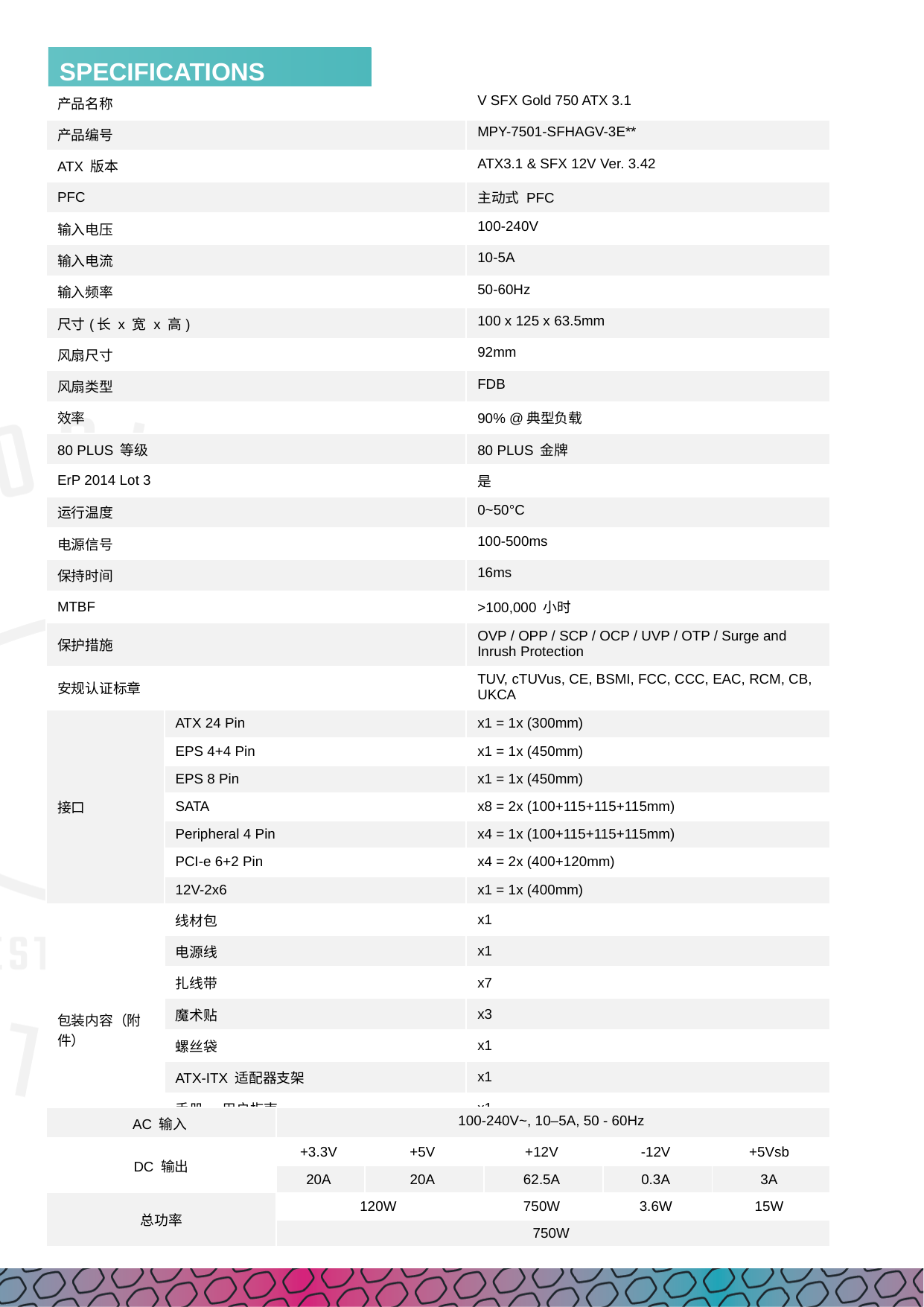

| 产品名称​ |  | V SFX Gold 750 ATX 3.1 |
| --- | --- | --- |
| 产品编号 |  | MPY-7501-SFHAGV-3E\*\* |
| ATX 版本​ |  | ATX3.1 & SFX 12V Ver. 3.42 |
| PFC​ |  | 主动式 PFC |
| 输入电压 |  | 100-240V |
| 输入电流 |  | 10-5A |
| 输入频率 |  | 50-60Hz |
| 尺寸(长 x 宽 x 高)​ |  | 100 x 125 x 63.5mm |
| 风扇尺寸 |  | 92mm |
| 风扇类型 |  | FDB |
| 效率 |  | 90% @典型负载 |
| 80 PLUS 等级 |  | 80 PLUS 金牌 |
| ErP 2014 Lot 3​ |  | 是 |
| 运行温度 |  | 0~50°C |
| 电源信号 |  | 100-500ms |
| 保持时间 |  | 16ms |
| MTBF​ |  | >100,000 小时 |
| 保护措施​ |  | OVP / OPP / SCP / OCP / UVP / OTP / Surge and Inrush Protection |
| 安规认证标章​ |  | TUV, cTUVus, CE, BSMI, FCC, CCC, EAC, RCM, CB, UKCA |
| 接口 | ATX 24 Pin | x1 = 1x (300mm) |
|  | EPS 4+4 Pin | x1 = 1x (450mm) |
|  | EPS 8 Pin | x1 = 1x (450mm) |
|  | SATA | x8 = 2x (100+115+115+115mm) |
|  | Peripheral 4 Pin | x4 = 1x (100+115+115+115mm) |
|  | PCI-e 6+2 Pin | x4 = 2x (400+120mm) |
|  | 12V-2x6 | x1 = 1x (400mm) |
| 包装内容（附件） | 线材包 | x1 |
|  | 电源线 | x1 |
|  | 扎线带 | x7 |
|  | 魔术贴 | x3 |
|  | 螺丝袋 | x1 |
|  | ATX-ITX 适配器支架 | x1 |
|  | 手册 - 用户指南 | x1 |
|  | 线材推荐安装指南 | x1 |

| AC 输入 | 100-240V~, 10–5A, 50 - 60Hz |  |  |  |  |
| --- | --- | --- | --- | --- | --- |
| DC 输出 | +3.3V | +5V | +12V | -12V | +5Vsb |
|  | 20A | 20A | 62.5A | 0.3A | 3A |
| 总功率 | 120W |  | 750W | 3.6W | 15W |
|  | 750W |  |  |  |  |